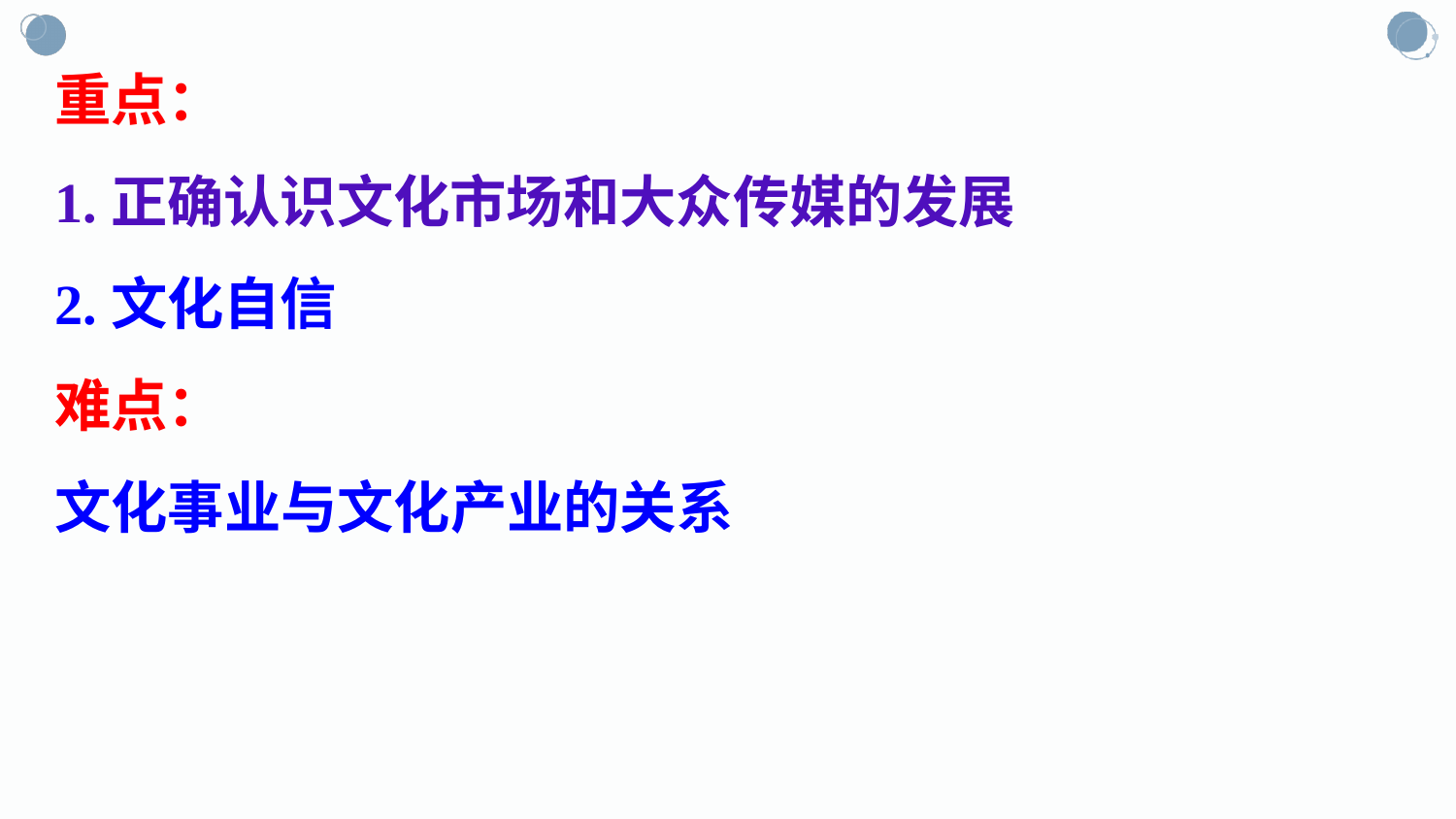

重点：
1.正确认识文化市场和大众传媒的发展
2.文化自信
难点：
文化事业与文化产业的关系